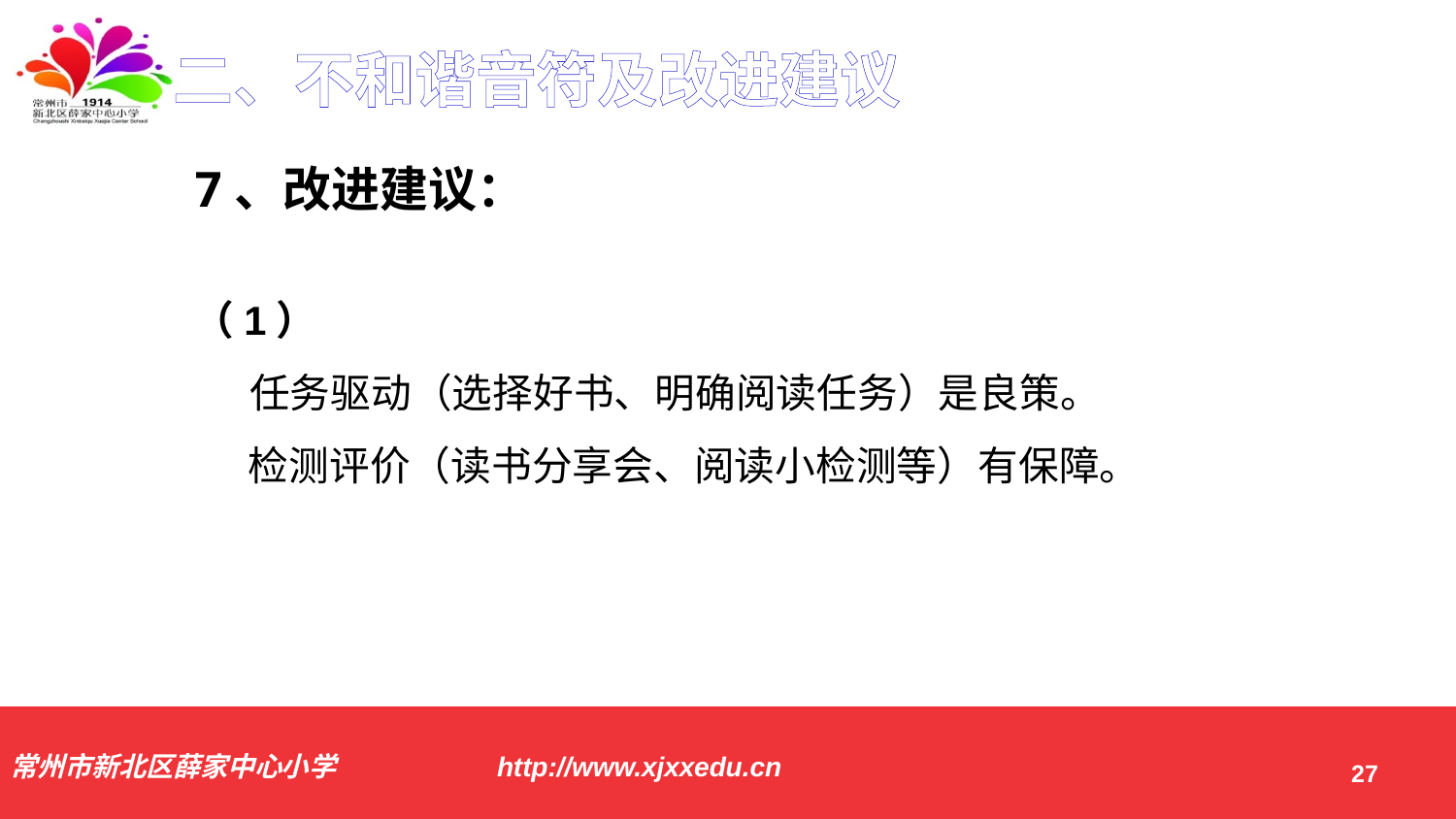

二、不和谐音符及改进建议
7、改进建议：
（1）
     任务驱动（选择好书、明确阅读任务）是良策。
     检测评价（读书分享会、阅读小检测等）有保障。
27